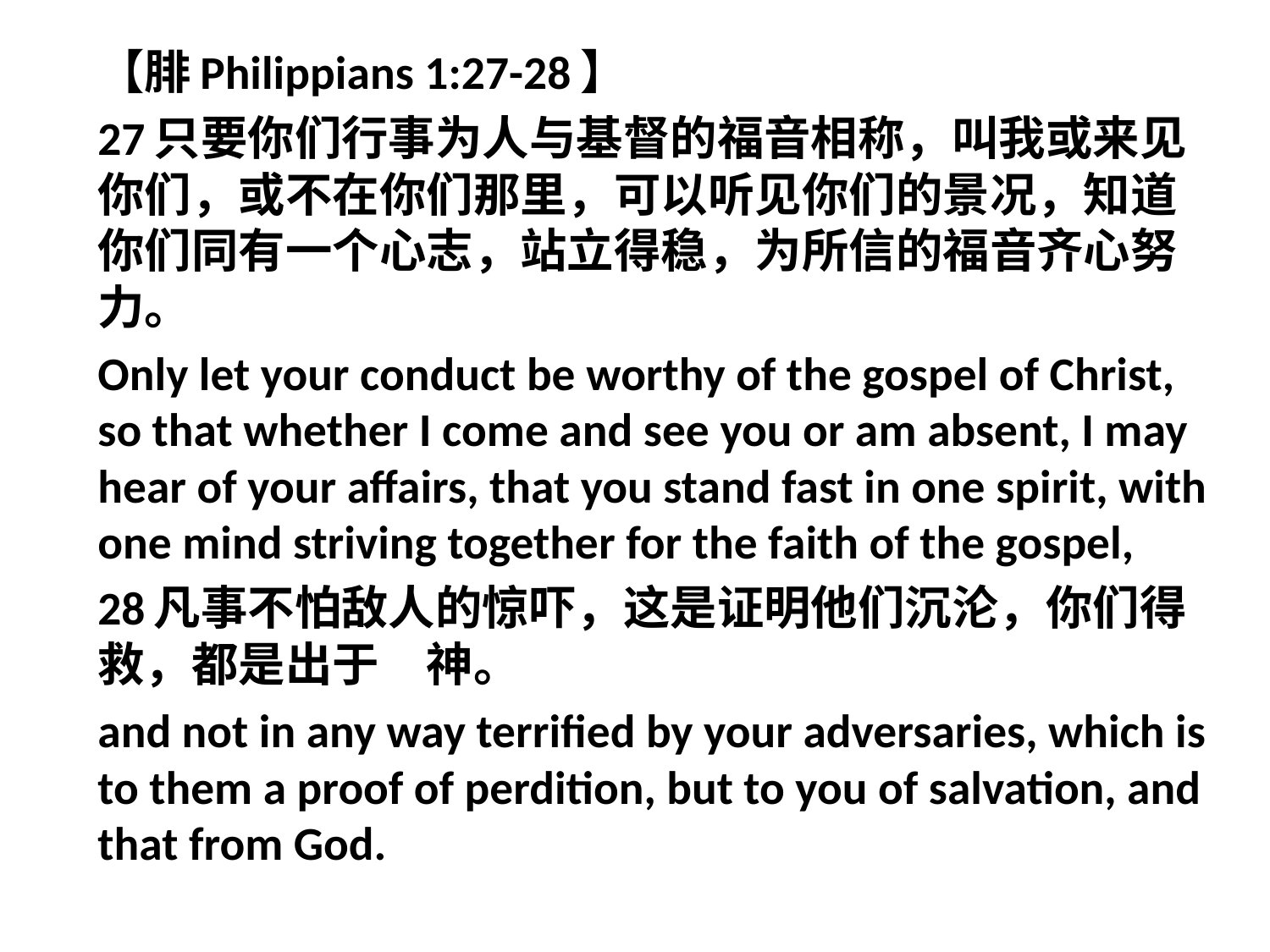

【腓Philippians 1:27-28】
27只要你们行事为人与基督的福音相称，叫我或来见你们，或不在你们那里，可以听见你们的景况，知道你们同有一个心志，站立得稳，为所信的福音齐心努力。
Only let your conduct be worthy of the gospel of Christ, so that whether I come and see you or am absent, I may hear of your affairs, that you stand fast in one spirit, with one mind striving together for the faith of the gospel,
28凡事不怕敌人的惊吓，这是证明他们沉沦，你们得救，都是出于　神。
and not in any way terrified by your adversaries, which is to them a proof of perdition, but to you of salvation, and that from God.